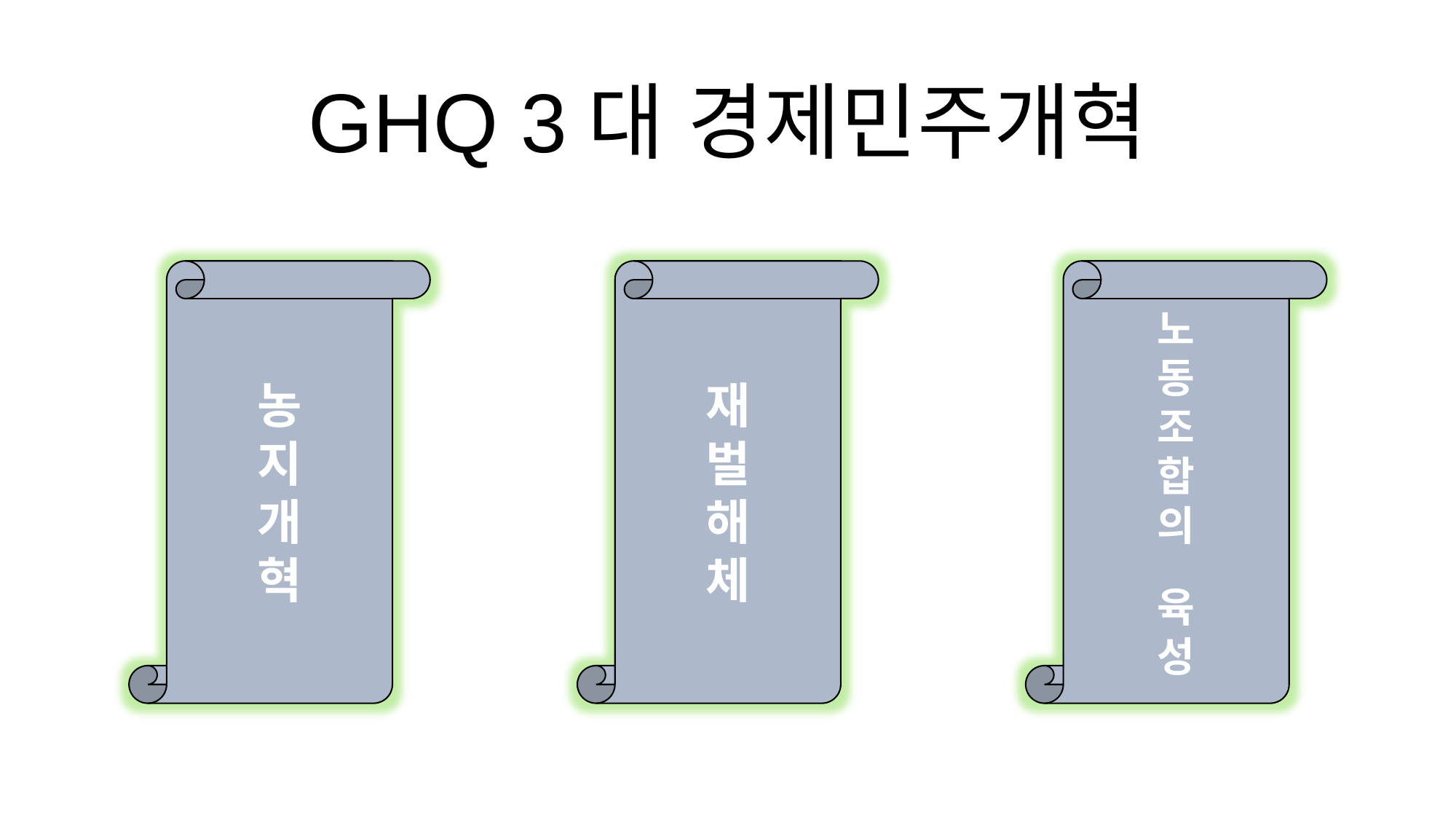

# GHQ 3대 경제민주개혁
농
지
개
혁
재
벌
해
체
노
동
조
합
의

육
성